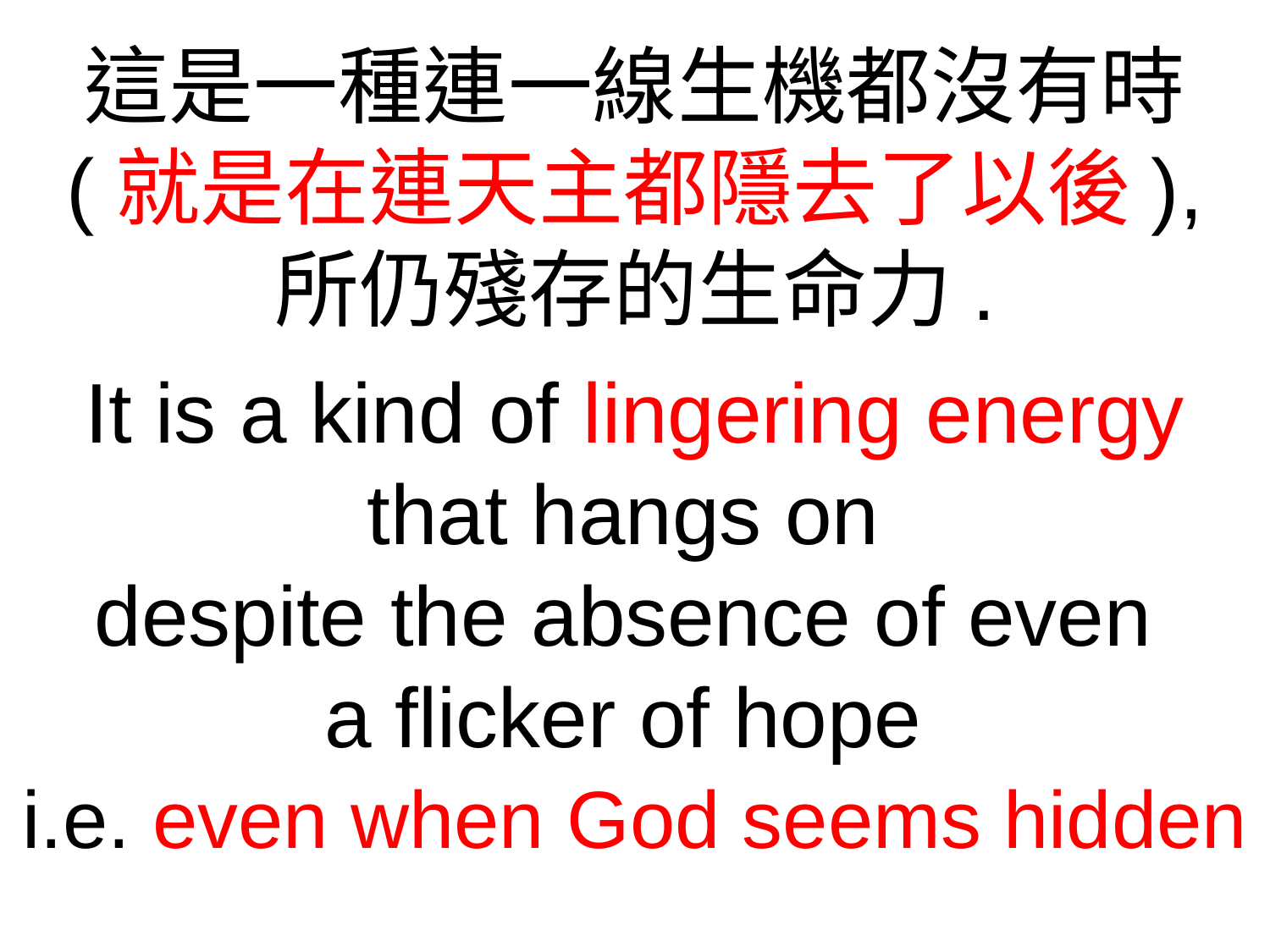

這是一種連一線生機都沒有時
(就是在連天主都隱去了以後),
所仍殘存的生命力.
It is a kind of lingering energy that hangs on
despite the absence of even
a flicker of hope
i.e. even when God seems hidden